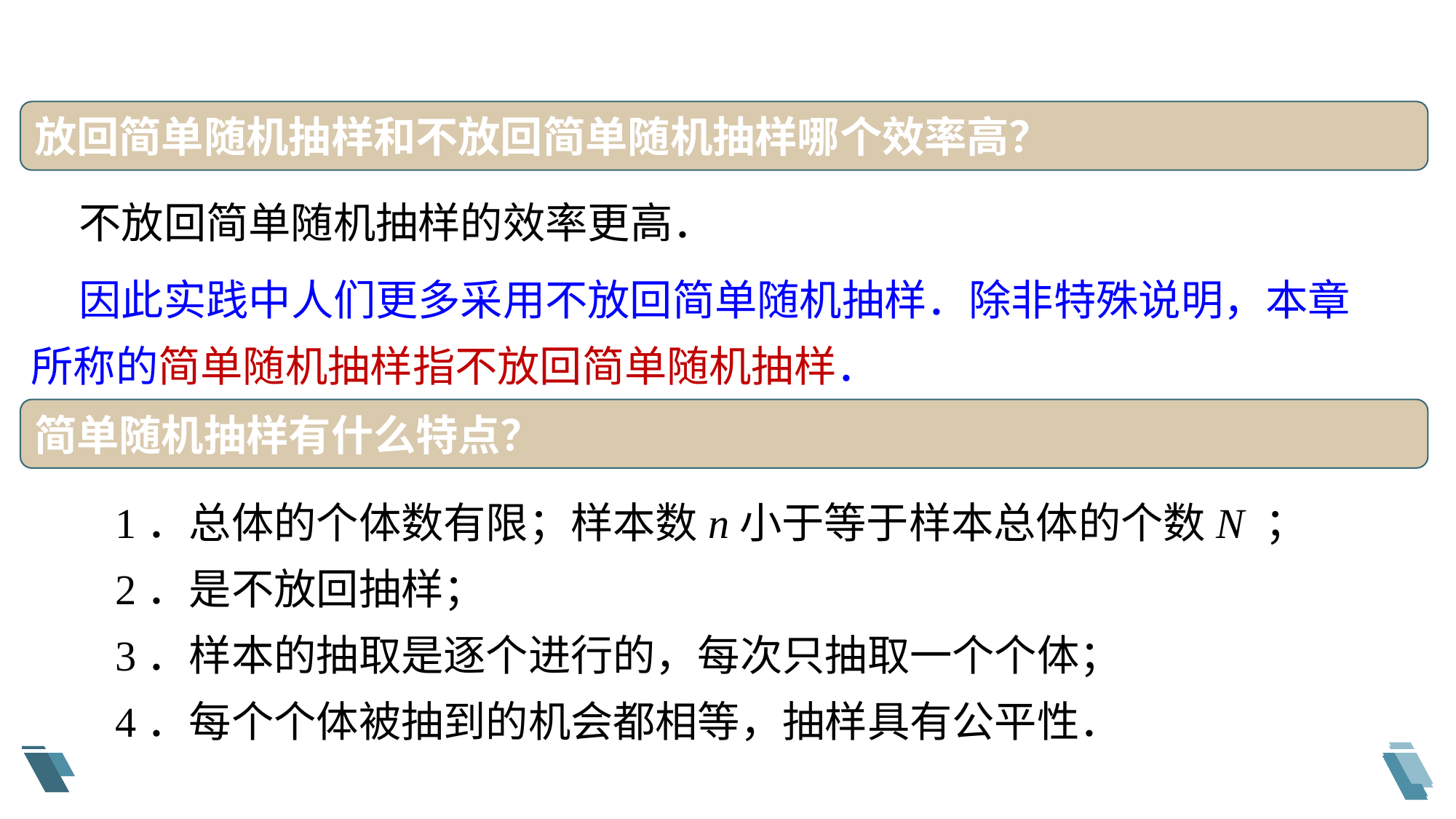

放回简单随机抽样和不放回简单随机抽样哪个效率高？
    不放回简单随机抽样的效率更高．
    因此实践中人们更多采用不放回简单随机抽样．除非特殊说明，本章
所称的简单随机抽样指不放回简单随机抽样．
简单随机抽样有什么特点？
        1．总体的个体数有限；样本数n小于等于样本总体的个数N ；
        2．是不放回抽样；
        3．样本的抽取是逐个进行的，每次只抽取一个个体；
        4．每个个体被抽到的机会都相等，抽样具有公平性．